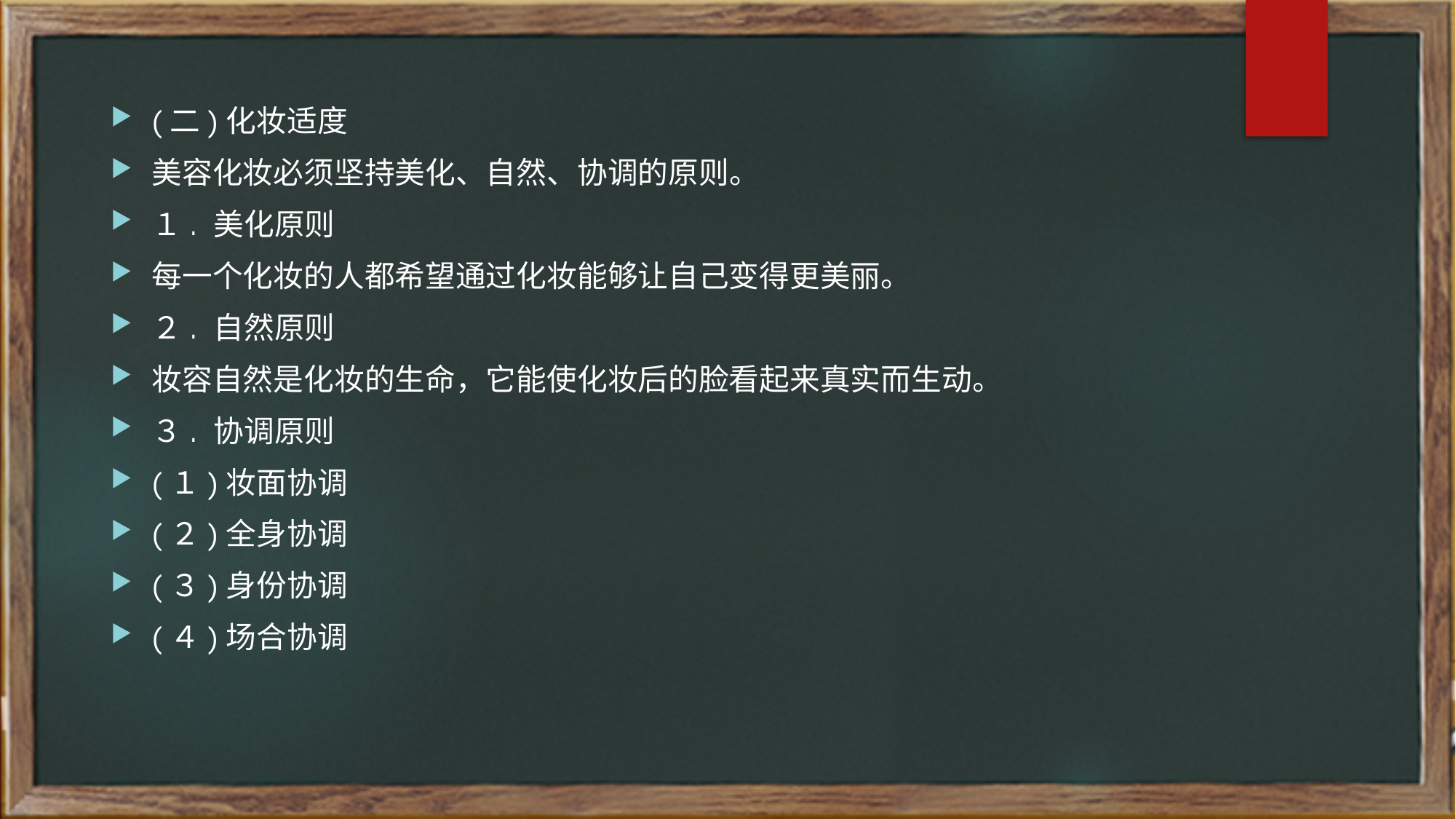

(二)化妆适度
美容化妆必须坚持美化、自然、协调的原则。
１. 美化原则
每一个化妆的人都希望通过化妆能够让自己变得更美丽。
２. 自然原则
妆容自然是化妆的生命，它能使化妆后的脸看起来真实而生动。
３. 协调原则
(１)妆面协调
(２)全身协调
(３)身份协调
(４)场合协调